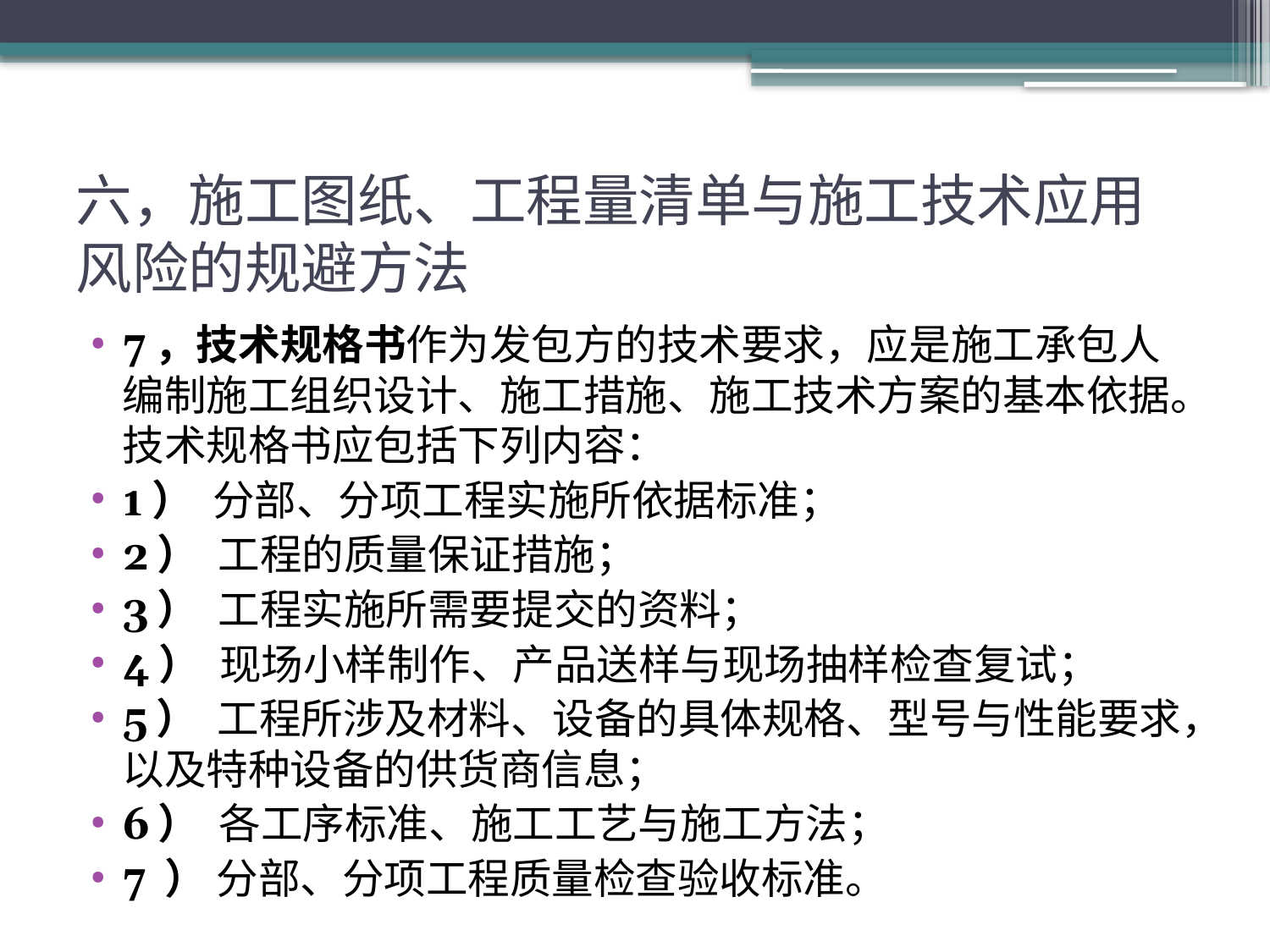

# 六，施工图纸、工程量清单与施工技术应用风险的规避方法
7，技术规格书作为发包方的技术要求，应是施工承包人编制施工组织设计、施工措施、施工技术方案的基本依据。技术规格书应包括下列内容：
1）  分部、分项工程实施所依据标准；
2）  工程的质量保证措施；
3）  工程实施所需要提交的资料；
4）  现场小样制作、产品送样与现场抽样检查复试；
5）  工程所涉及材料、设备的具体规格、型号与性能要求，以及特种设备的供货商信息；
6）  各工序标准、施工工艺与施工方法；
7 ） 分部、分项工程质量检查验收标准。